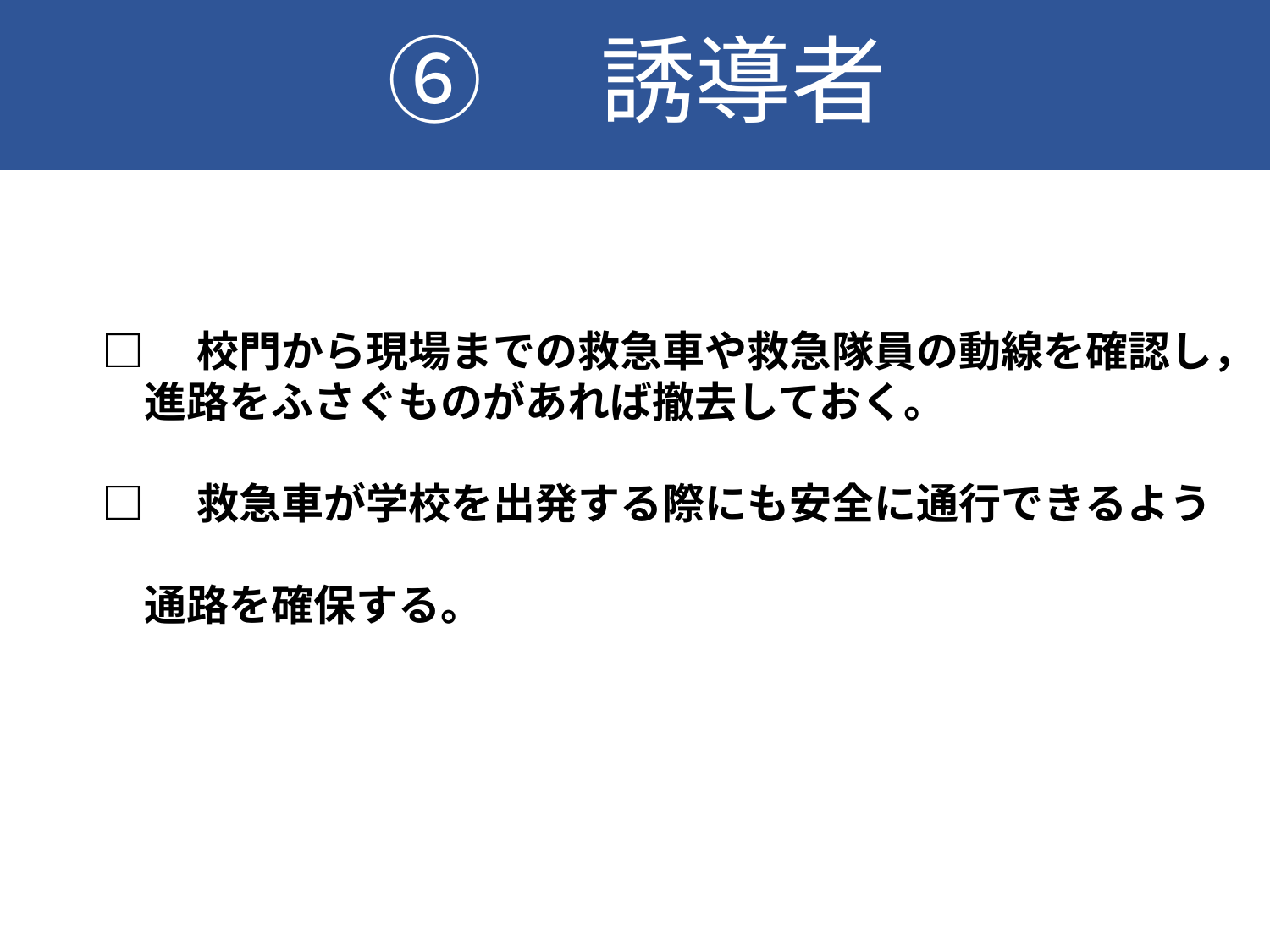

⑥　誘導者

□　校門から現場までの救急車や救急隊員の動線を確認し，
　進路をふさぐものがあれば撤去しておく。

□　救急車が学校を出発する際にも安全に通行できるよう
　通路を確保する。